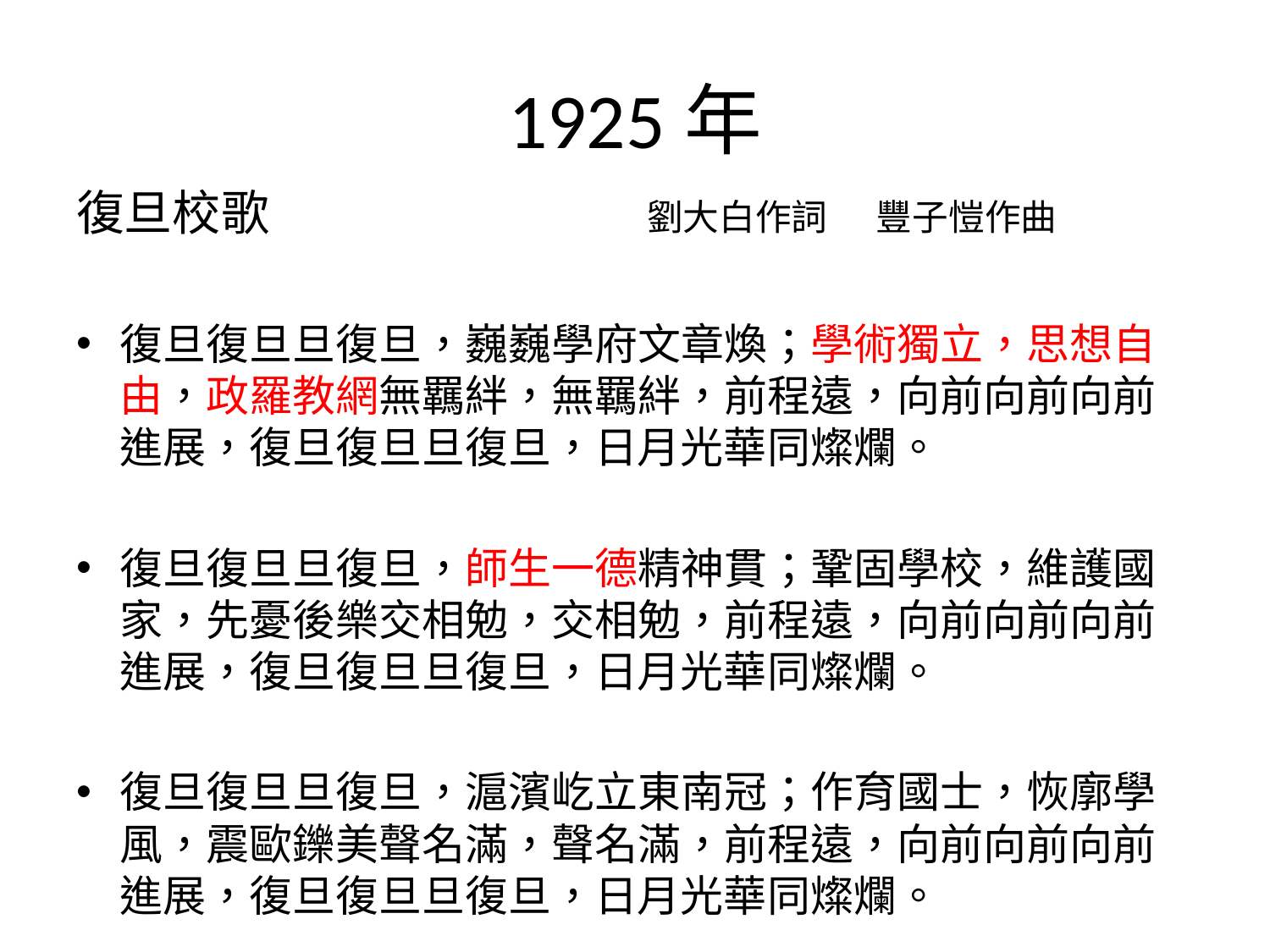

# 1925年
復旦校歌                                   劉大白作詞      豐子愷作曲

復旦復旦旦復旦，巍巍學府文章煥；學術獨立，思想自由，政羅教網無羈絆，無羈絆，前程遠，向前向前向前進展，復旦復旦旦復旦，日月光華同燦爛。

復旦復旦旦復旦，師生一德精神貫；鞏固學校，維護國家，先憂後樂交相勉，交相勉，前程遠，向前向前向前進展，復旦復旦旦復旦，日月光華同燦爛。

復旦復旦旦復旦，滬濱屹立東南冠；作育國士，恢廓學風，震歐鑠美聲名滿，聲名滿，前程遠，向前向前向前進展，復旦復旦旦復旦，日月光華同燦爛。